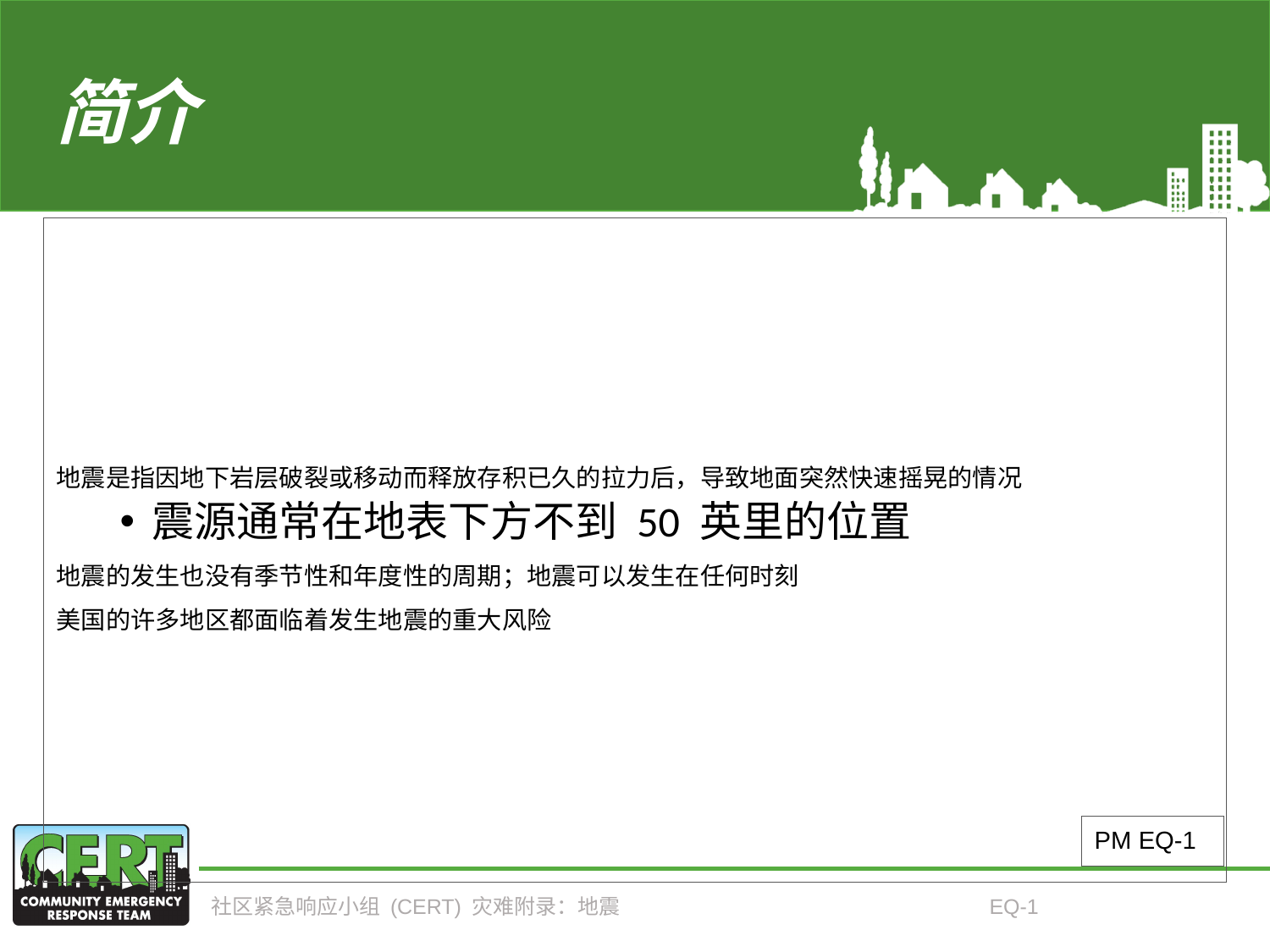

# 简介
地震是指因地下岩层破裂或移动而释放存积已久的拉力后，导致地面突然快速摇晃的情况
震源通常在地表下方不到 50 英里的位置
地震的发生也没有季节性和年度性的周期；地震可以发生在任何时刻
美国的许多地区都面临着发生地震的重大风险
PM EQ-1
社区紧急响应小组 (CERT) 灾难附录：地震
EQ-1